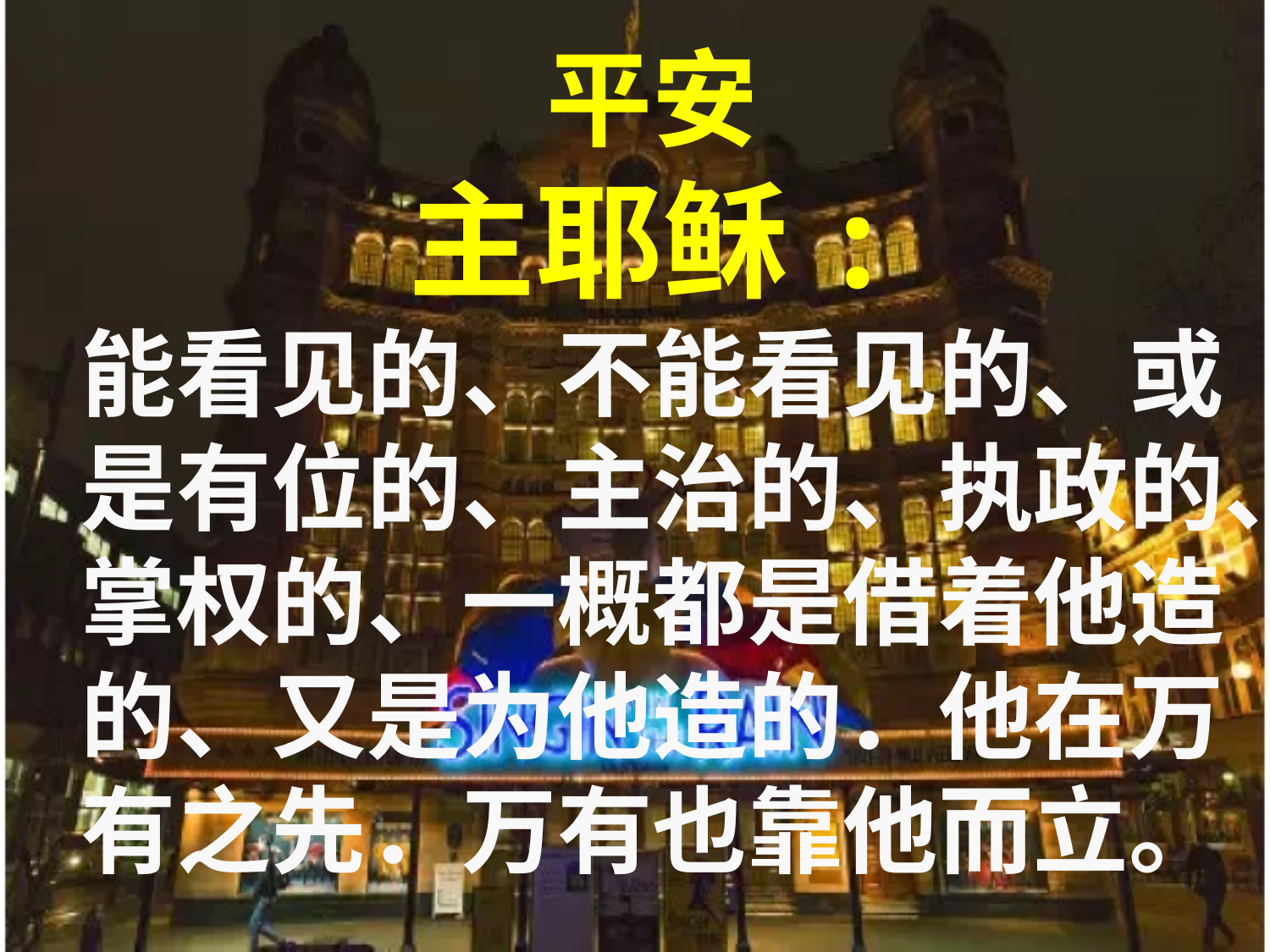

平安

主耶稣:
能看见的、不能看见的、或是有位的、主治的、执政的、掌权的、一概都是借着他造的、又是为他造的．他在万有之先．万有也靠他而立。